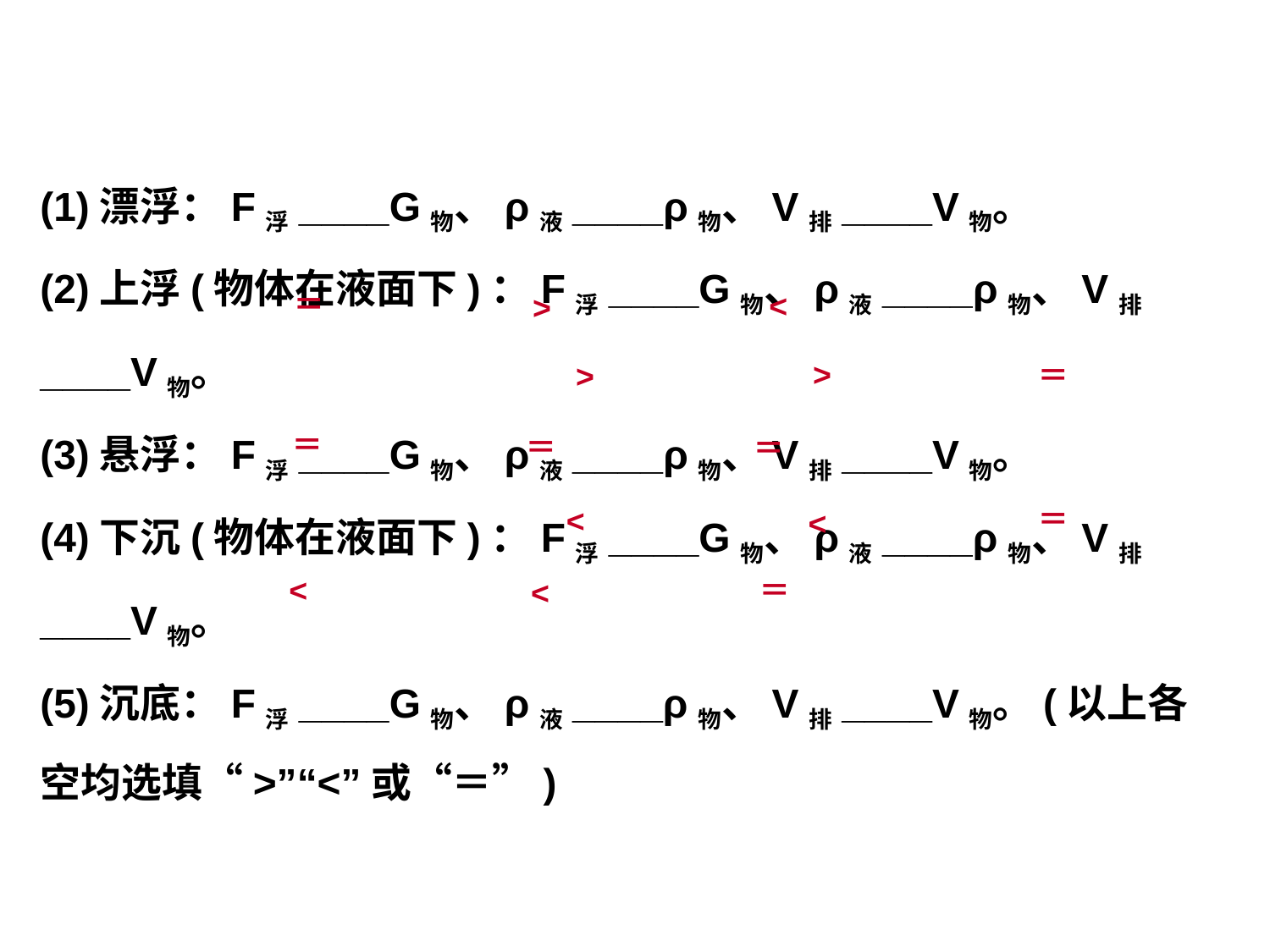

(1)漂浮：F浮____G物、ρ液____ρ物、V排____V物。
(2)上浮(物体在液面下)：F浮____G物、ρ液____ρ物、V排____V物。
(3)悬浮：F浮____G物、ρ液____ρ物、V排____V物。
(4)下沉(物体在液面下)：F浮____G物、ρ液____ρ物、V排____V物。
(5)沉底：F浮____G物、ρ液____ρ物、V排____V物。(以上各空均选填“>”“<”或“＝”)
＝
<
>
>
＝
>
＝
＝
＝
＝
<
<
＝
<
<